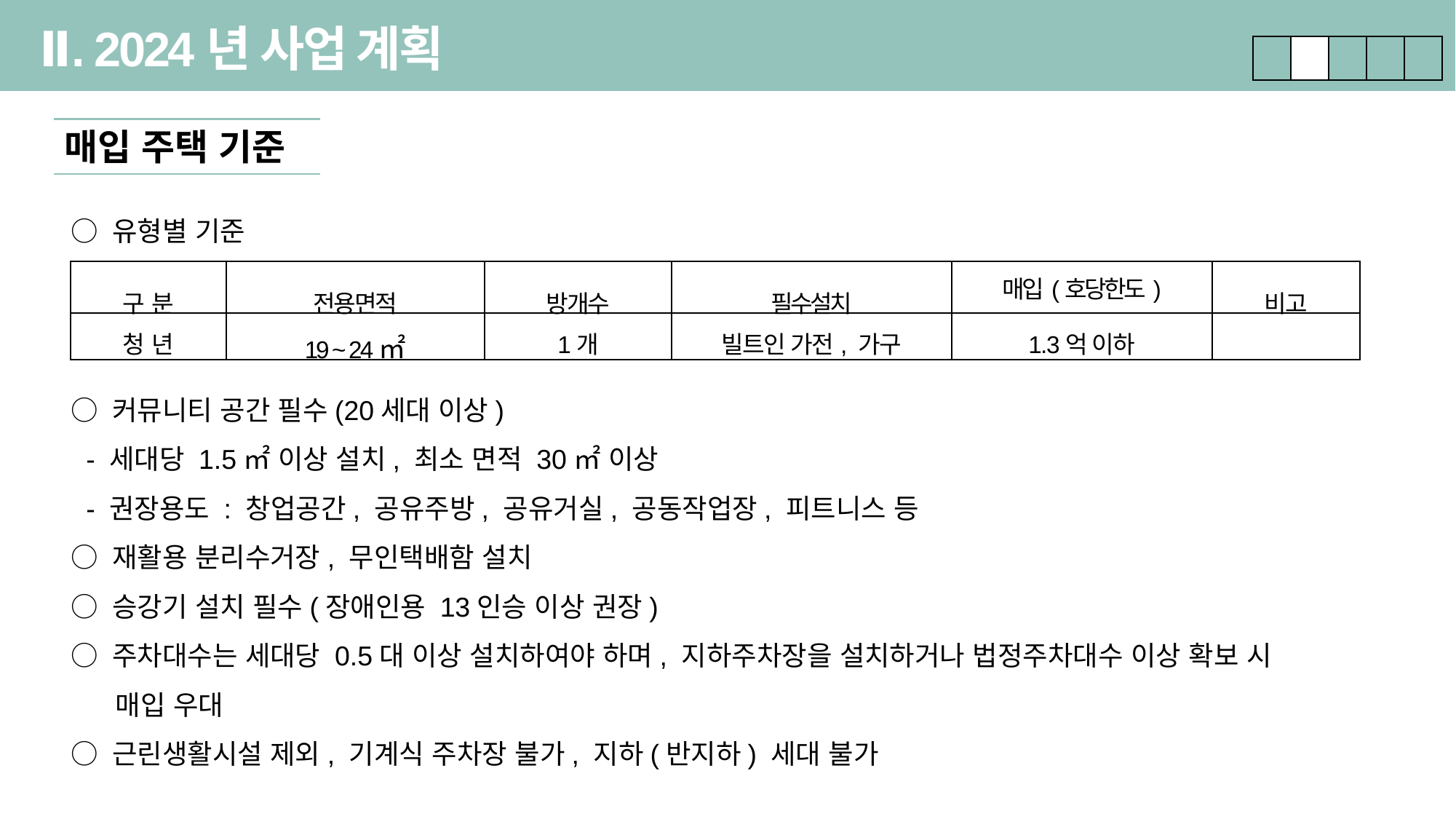

Ⅱ. 2024년 사업 계획
|  |  |  |  |  |
| --- | --- | --- | --- | --- |
매입 주택 기준
○ 유형별 기준
| 구 분 | 전용면적 | 방개수 | 필수설치 | 매입(호당한도) | 비고 |
| --- | --- | --- | --- | --- | --- |
| 청 년 | 19 ~ 24㎡ | 1개 | 빌트인 가전, 가구 | 1.3억 이하 |  |
○ 커뮤니티 공간 필수(20세대 이상)
  - 세대당 1.5㎡ 이상 설치, 최소 면적 30㎡ 이상
  - 권장용도 : 창업공간, 공유주방, 공유거실, 공동작업장, 피트니스 등
○ 재활용 분리수거장, 무인택배함 설치
○ 승강기 설치 필수(장애인용 13인승 이상 권장)
○ 주차대수는 세대당 0.5대 이상 설치하여야 하며, 지하주차장을 설치하거나 법정주차대수 이상 확보 시
     매입 우대
○ 근린생활시설 제외, 기계식 주차장 불가, 지하(반지하) 세대 불가